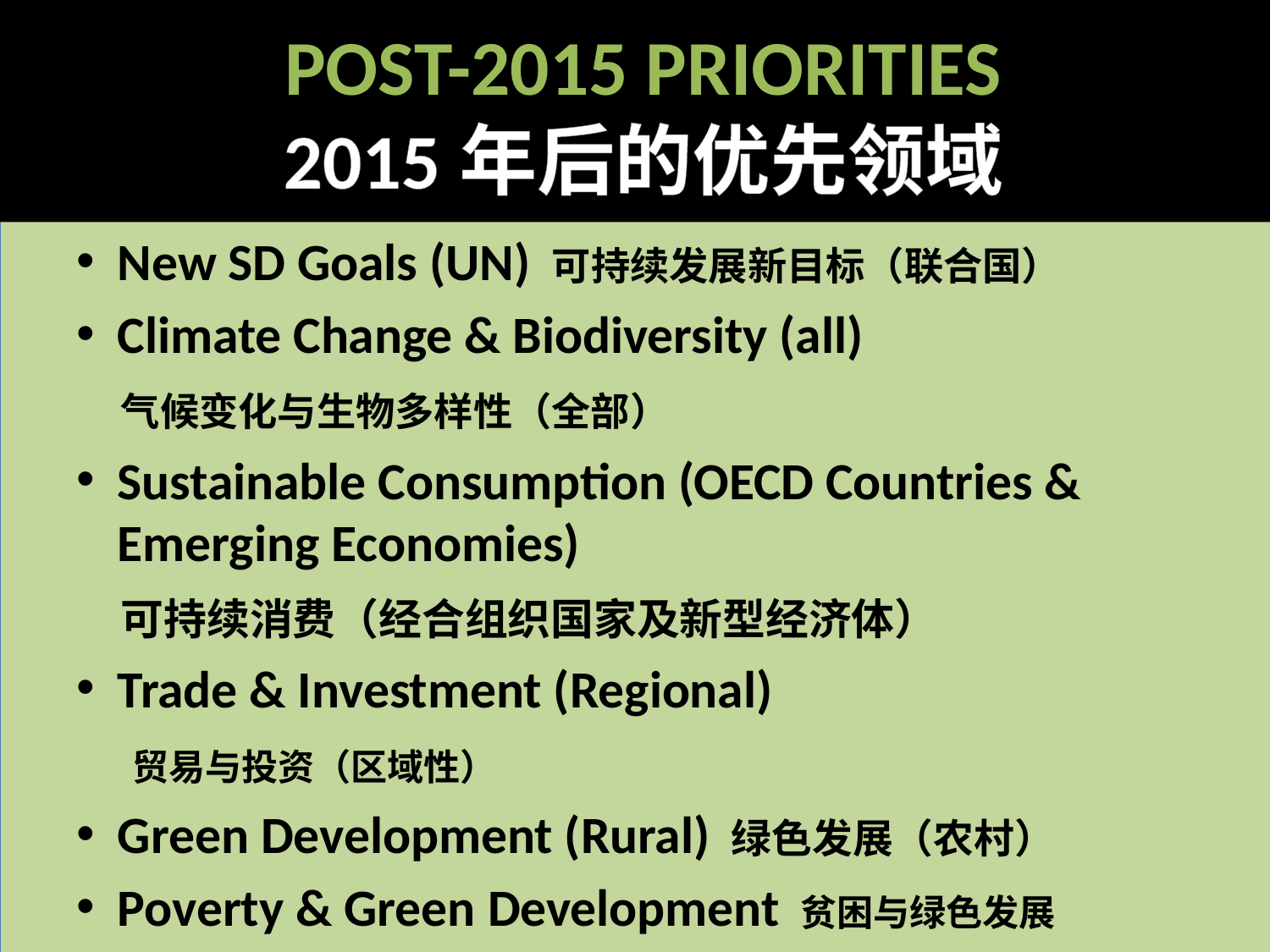

# POST-2015 PRIORITIES 2015年后的优先领域
New SD Goals (UN) 可持续发展新目标（联合国）
Climate Change & Biodiversity (all)
   气候变化与生物多样性（全部）
Sustainable Consumption (OECD Countries & Emerging Economies)
   可持续消费（经合组织国家及新型经济体）
Trade & Investment (Regional)
    贸易与投资（区域性）
Green Development (Rural) 绿色发展（农村）
Poverty & Green Development 贫困与绿色发展

24